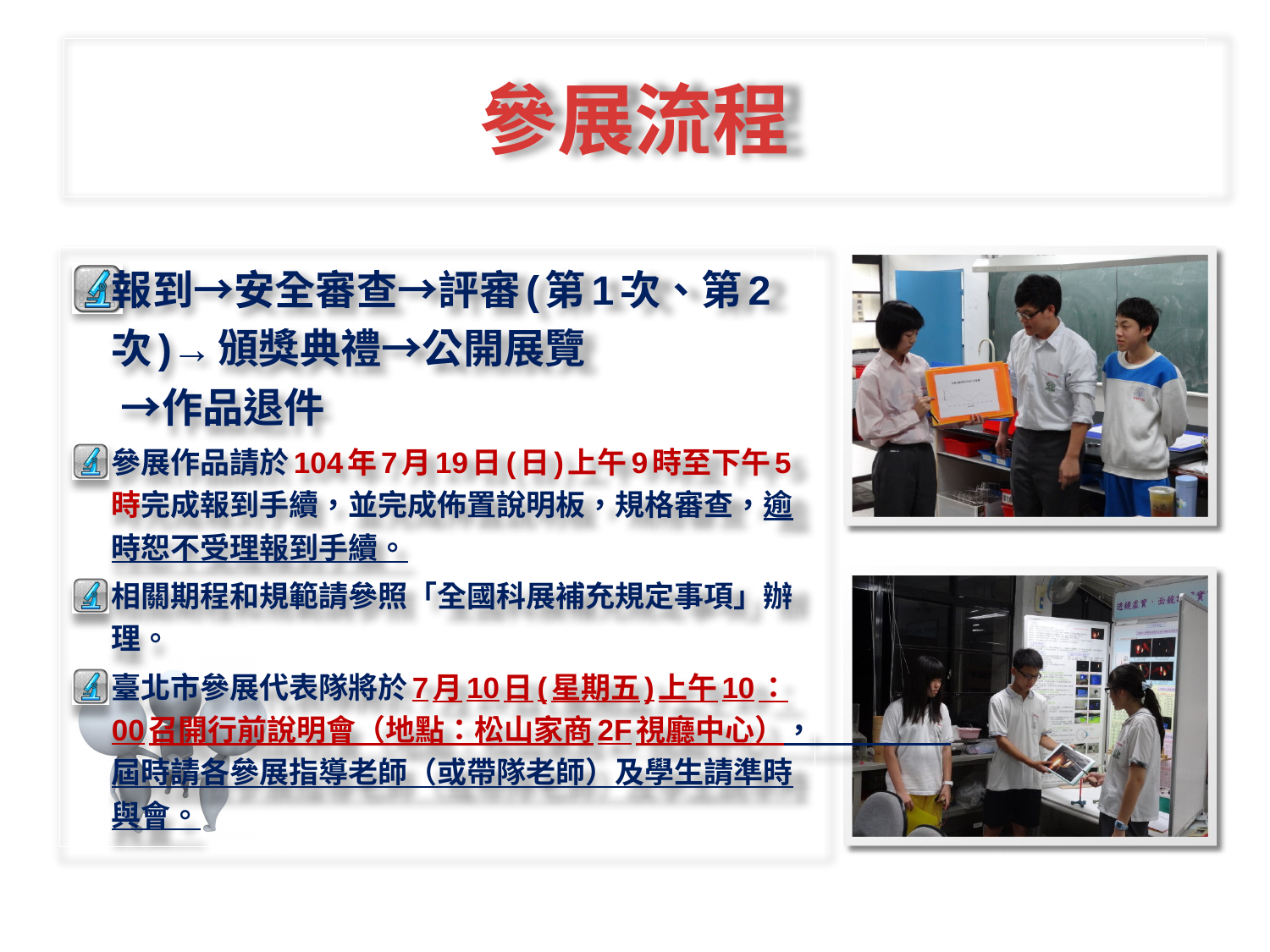

# 參展流程
報到→安全審查→評審(第1次、第2次)→頒獎典禮→公開展覽
 →作品退件
參展作品請於104年7月19日(日)上午9時至下午5時完成報到手續，並完成佈置說明板，規格審查，逾時恕不受理報到手續。
相關期程和規範請參照「全國科展補充規定事項」辦理。
臺北市參展代表隊將於7月10日(星期五)上午10：00召開行前說明會（地點：松山家商2F視廳中心），屆時請各參展指導老師（或帶隊老師）及學生請準時與會。